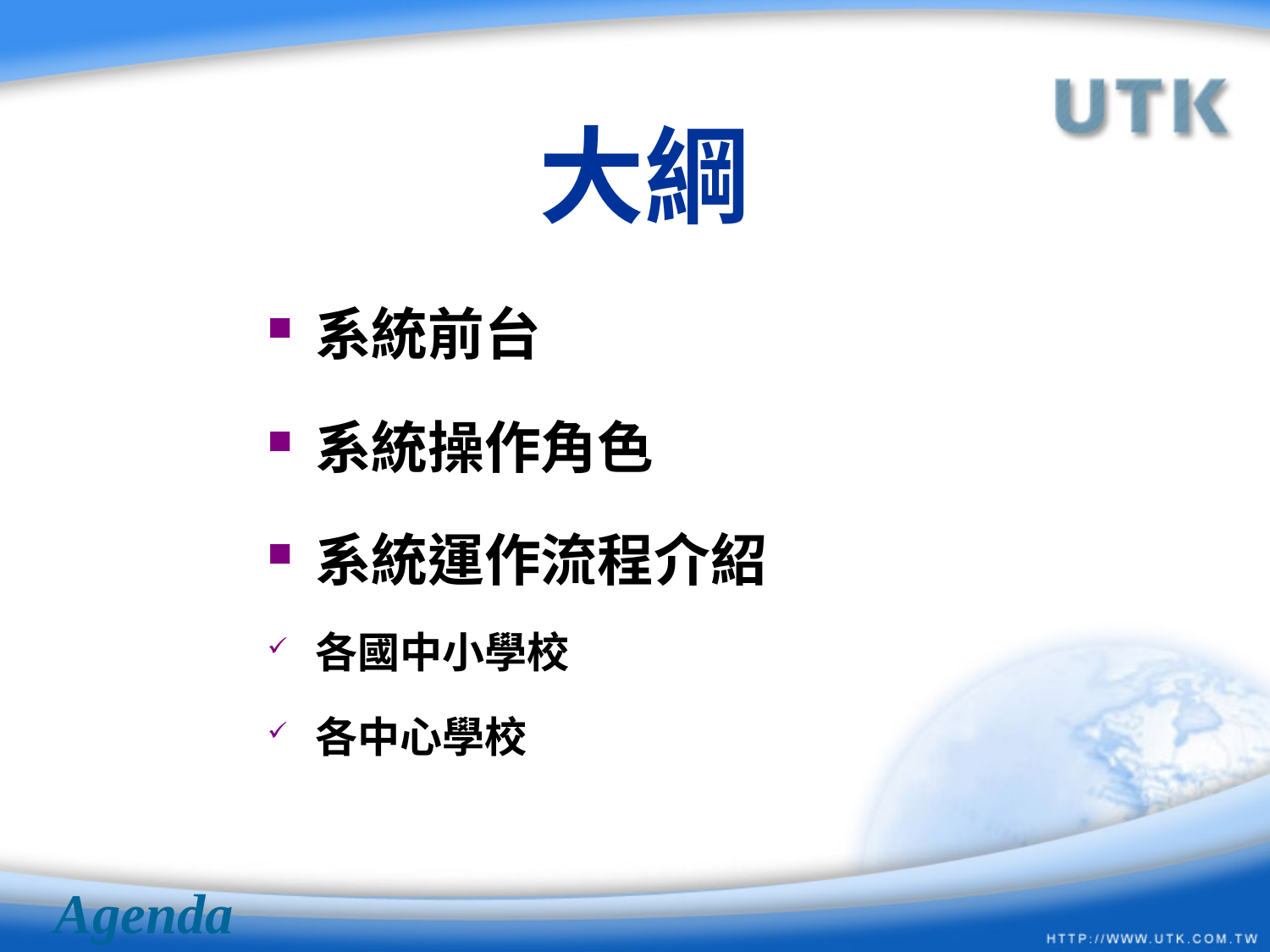

大綱
系統前台
系統操作角色
系統運作流程介紹
各國中小學校
各中心學校

Agenda